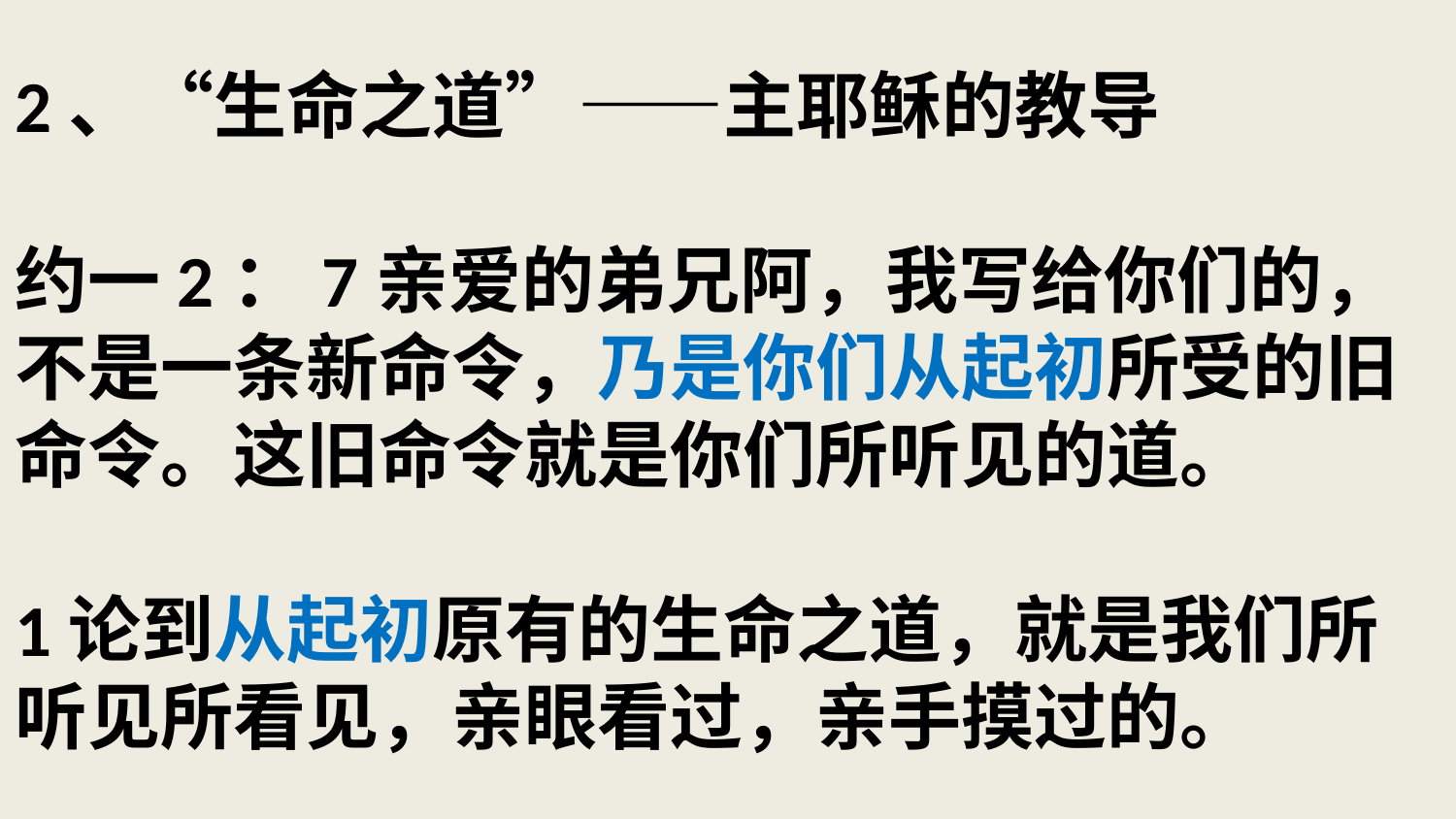

# 2、“生命之道”——主耶稣的教导 约一2：7亲爱的弟兄阿，我写给你们的，不是一条新命令，乃是你们从起初所受的旧命令。这旧命令就是你们所听见的道。 1论到从起初原有的生命之道，就是我们所听见所看见，亲眼看过，亲手摸过的。